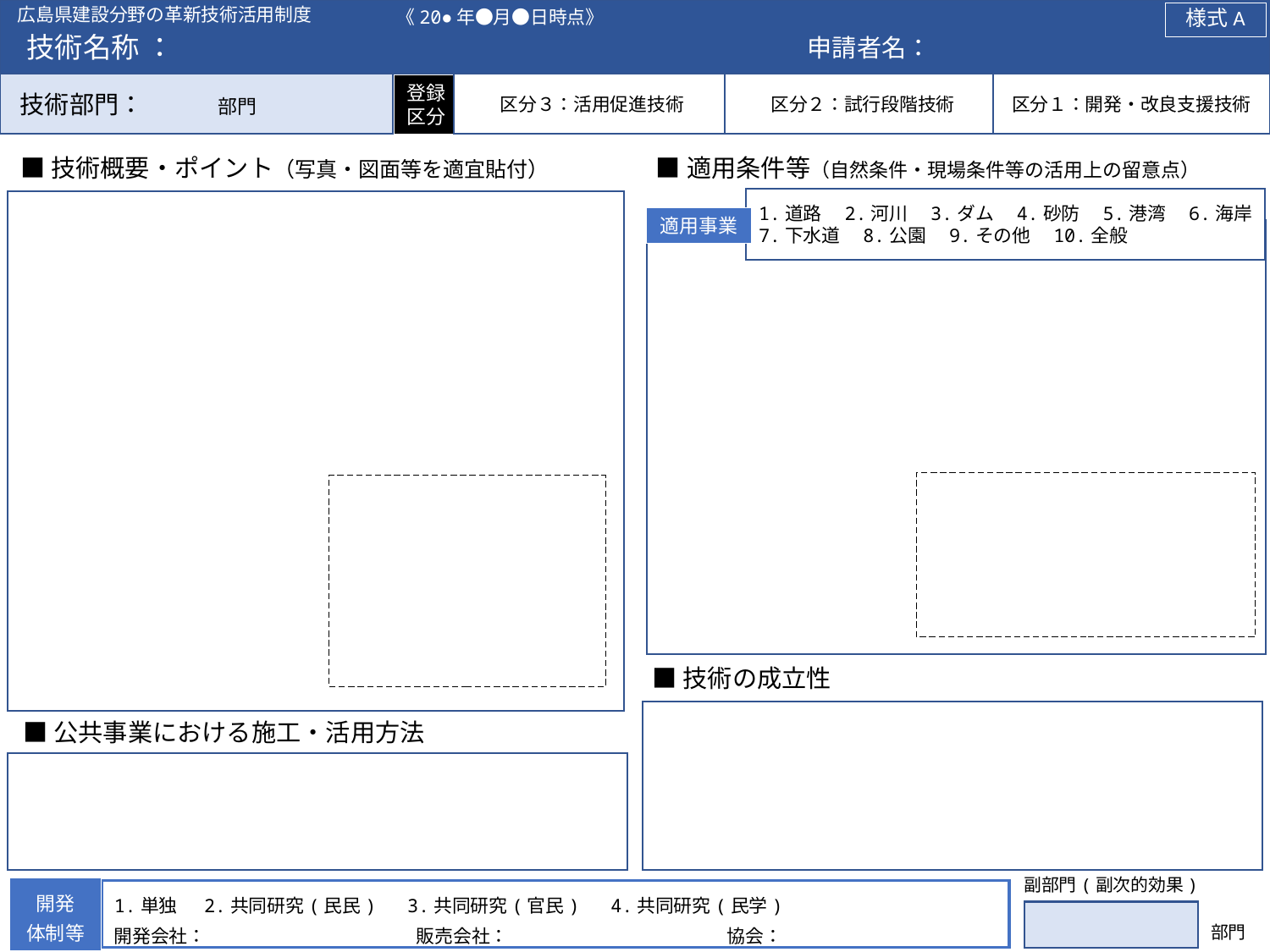

広島県建設分野の革新技術活用制度
《20●年●月●日時点》
様式A
技術名称 ：
申請者名：
区分１：開発・改良支援技術
区分２：試行段階技術
区分３：活用促進技術

登録
区分
技術部門：　　　部門
■適用条件等（自然条件・現場条件等の活用上の留意点）
■技術概要・ポイント（写真・図面等を適宜貼付）
1.道路　2.河川　3.ダム　4.砂防　5.港湾　6.海岸
7.下水道　8.公園　9.その他　10.全般
適用事業

■技術の成立性

■公共事業における施工・活用方法

副部門(副次的効果)
開発
体制等
1.単独　 2.共同研究(民民)　 3.共同研究(官民)　 4.共同研究(民学)
開発会社：  　　　　　　　　　　　販売会社：   　　　　　　　　 　　　協会：

部門